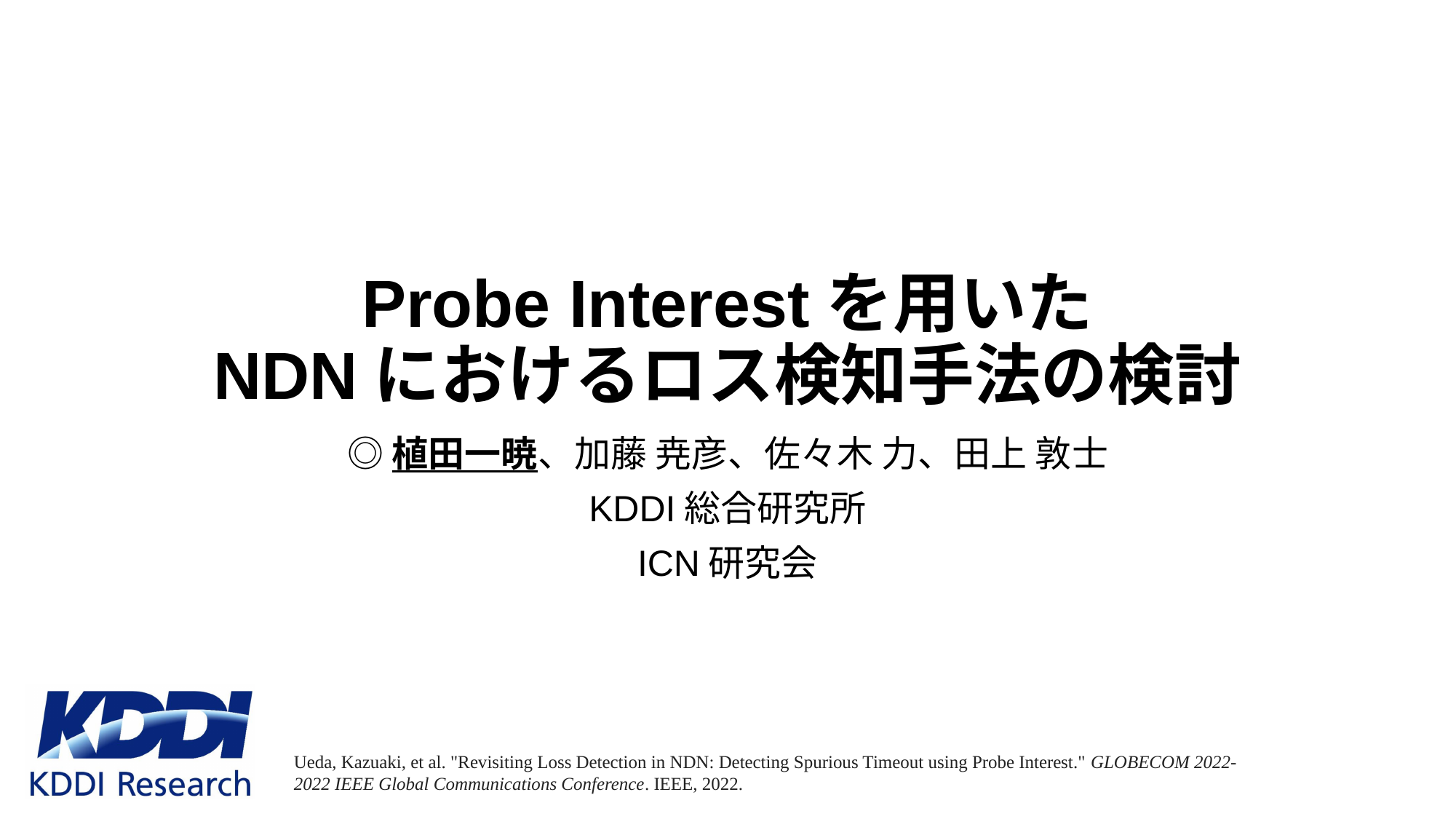

# Probe Interestを用いた NDNにおけるロス検知手法の検討
◎植田一暁、加藤 尭彦、佐々木 力、田上 敦士
KDDI総合研究所
ICN研究会
Ueda, Kazuaki, et al. "Revisiting Loss Detection in NDN: Detecting Spurious Timeout using Probe Interest." GLOBECOM 2022-2022 IEEE Global Communications Conference. IEEE, 2022.